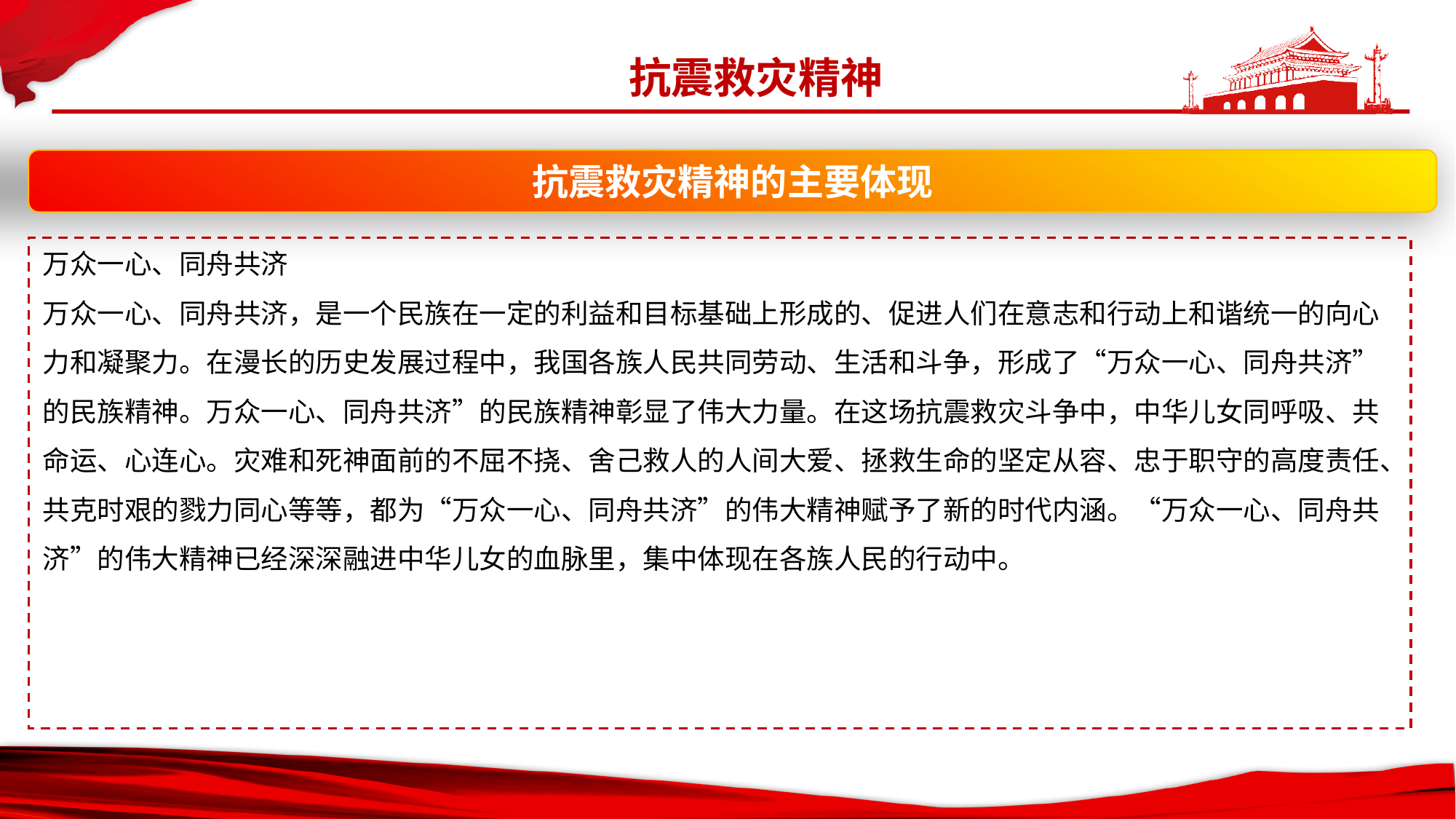

抗震救灾精神
抗震救灾精神的主要体现
万众一心、同舟共济
万众一心、同舟共济，是一个民族在一定的利益和目标基础上形成的、促进人们在意志和行动上和谐统一的向心力和凝聚力。在漫长的历史发展过程中，我国各族人民共同劳动、生活和斗争，形成了“万众一心、同舟共济”的民族精神。万众一心、同舟共济”的民族精神彰显了伟大力量。在这场抗震救灾斗争中，中华儿女同呼吸、共命运、心连心。灾难和死神面前的不屈不挠、舍己救人的人间大爱、拯救生命的坚定从容、忠于职守的高度责任、共克时艰的戮力同心等等，都为“万众一心、同舟共济”的伟大精神赋予了新的时代内涵。“万众一心、同舟共济”的伟大精神已经深深融进中华儿女的血脉里，集中体现在各族人民的行动中。